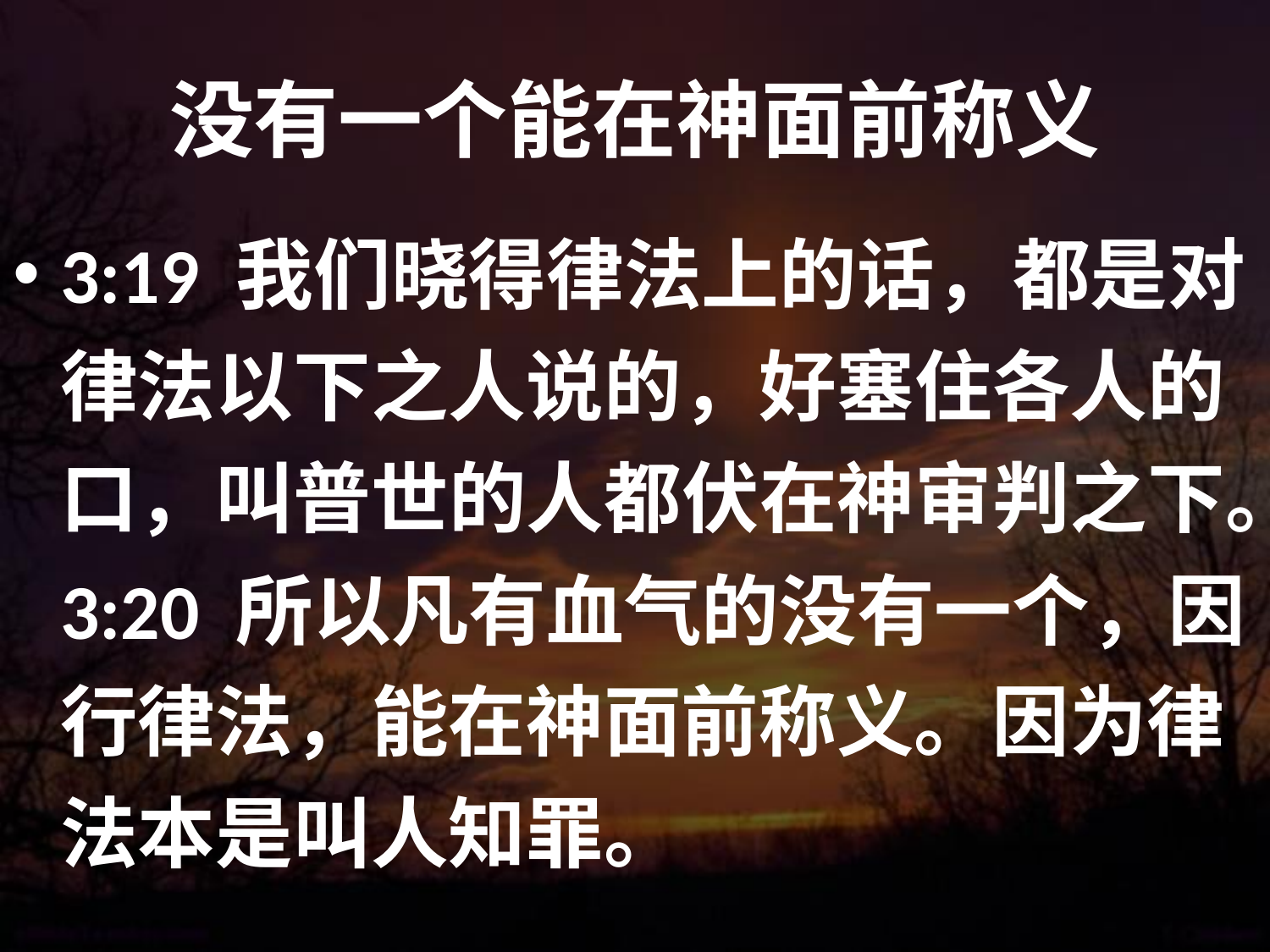

# 没有一个能在神面前称义
3:19 我们晓得律法上的话，都是对律法以下之人说的，好塞住各人的口，叫普世的人都伏在神审判之下。3:20 所以凡有血气的没有一个，因行律法，能在神面前称义。因为律法本是叫人知罪。